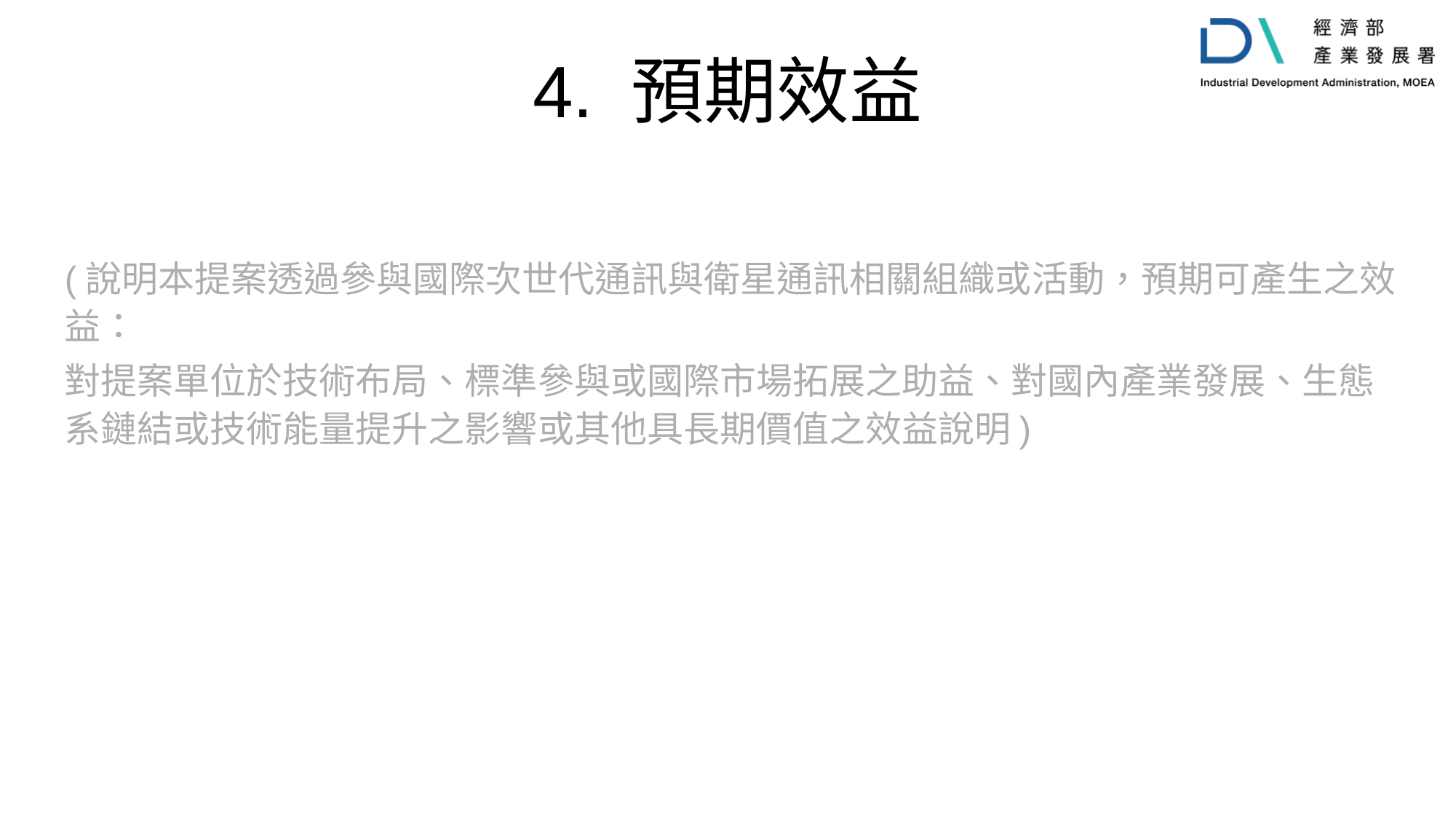

4. 預期效益
(說明本提案透過參與國際次世代通訊與衛星通訊相關組織或活動，預期可產生之效益：
對提案單位於技術布局、標準參與或國際市場拓展之助益、對國內產業發展、生態系鏈結或技術能量提升之影響或其他具長期價值之效益說明)